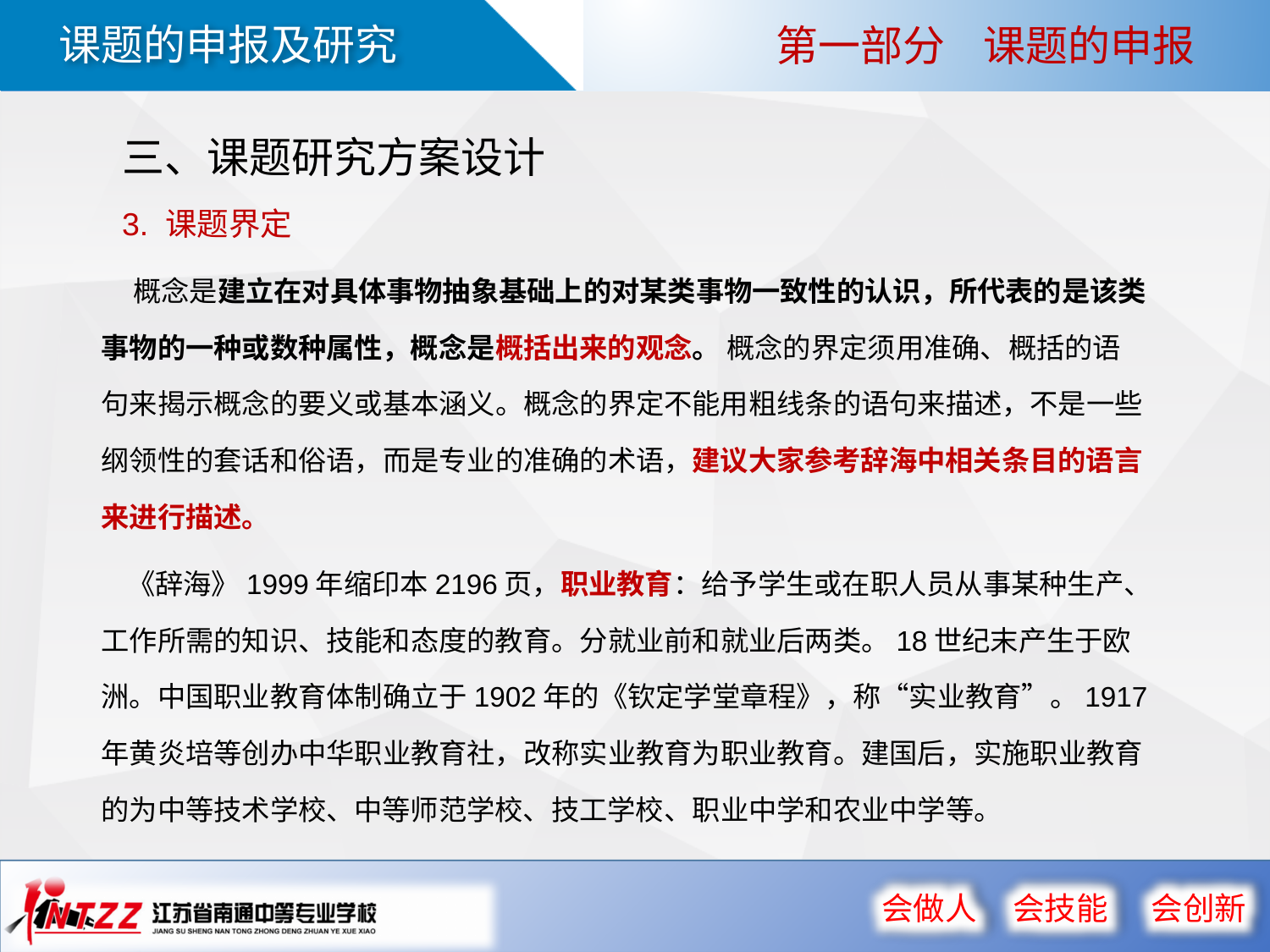

第一部分    课题的申报
三、课题研究方案设计
3. 课题界定
    概念是建立在对具体事物抽象基础上的对某类事物一致性的认识，所代表的是该类事物的一种或数种属性，概念是概括出来的观念。 概念的界定须用准确、概括的语句来揭示概念的要义或基本涵义。概念的界定不能用粗线条的语句来描述，不是一些纲领性的套话和俗语，而是专业的准确的术语，建议大家参考辞海中相关条目的语言来进行描述。
   《辞海》1999年缩印本2196页，职业教育：给予学生或在职人员从事某种生产、工作所需的知识、技能和态度的教育。分就业前和就业后两类。18世纪末产生于欧洲。中国职业教育体制确立于1902年的《钦定学堂章程》，称“实业教育”。1917年黄炎培等创办中华职业教育社，改称实业教育为职业教育。建国后，实施职业教育的为中等技术学校、中等师范学校、技工学校、职业中学和农业中学等。